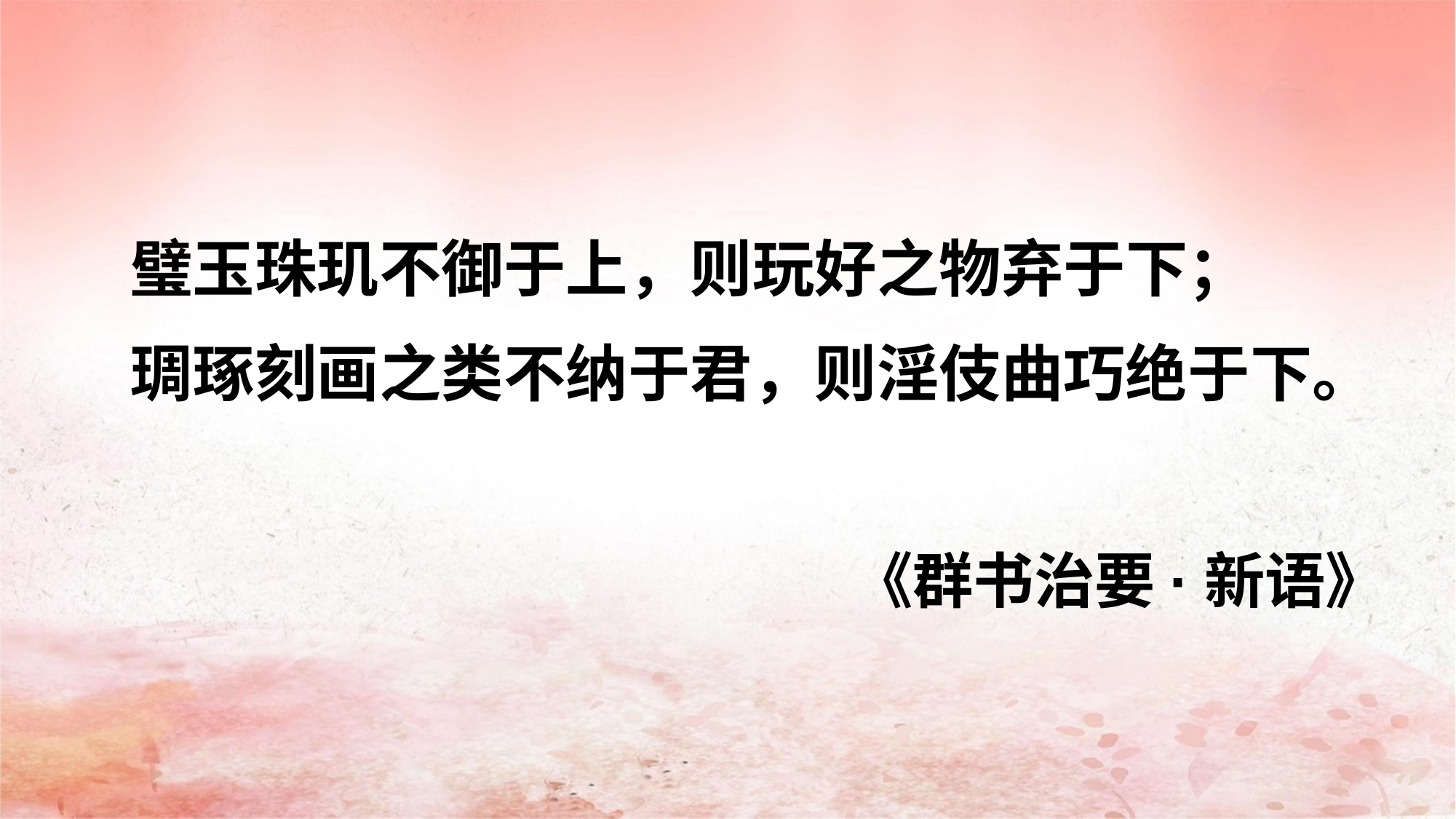

璧玉珠玑不御于上，则玩好之物弃于下；
琱琢刻画之类不纳于君，则淫伎曲巧绝于下。

《群书治要·新语》